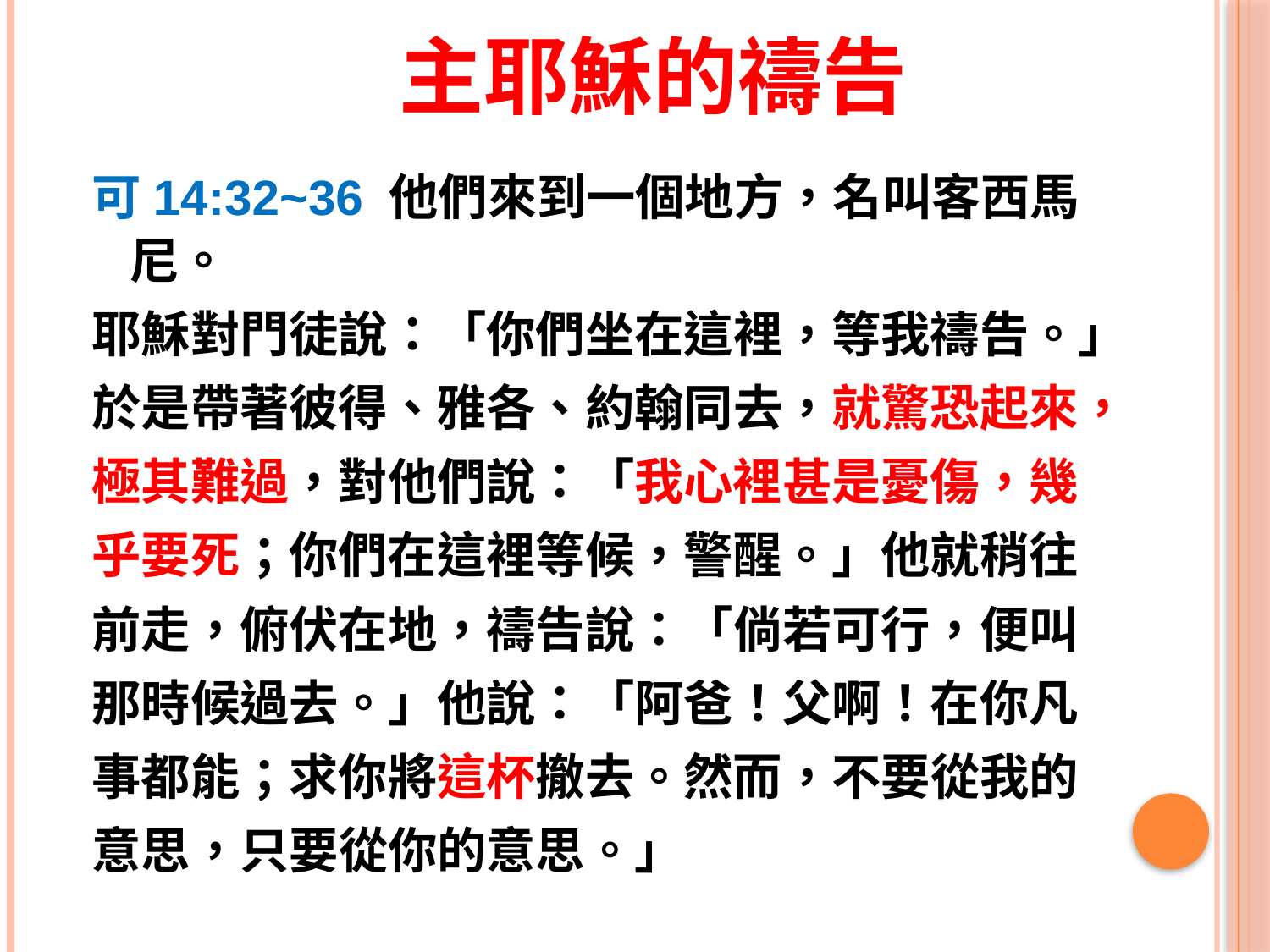

# 主耶穌的禱告
可14:32~36 他們來到一個地方，名叫客西馬尼。
耶穌對門徒說：「你們坐在這裡，等我禱告。」
於是帶著彼得、雅各、約翰同去，就驚恐起來，
極其難過，對他們說：「我心裡甚是憂傷，幾
乎要死；你們在這裡等候，警醒。」他就稍往
前走，俯伏在地，禱告說：「倘若可行，便叫
那時候過去。」他說：「阿爸！父啊！在你凡
事都能；求你將這杯撤去。然而，不要從我的
意思，只要從你的意思。」